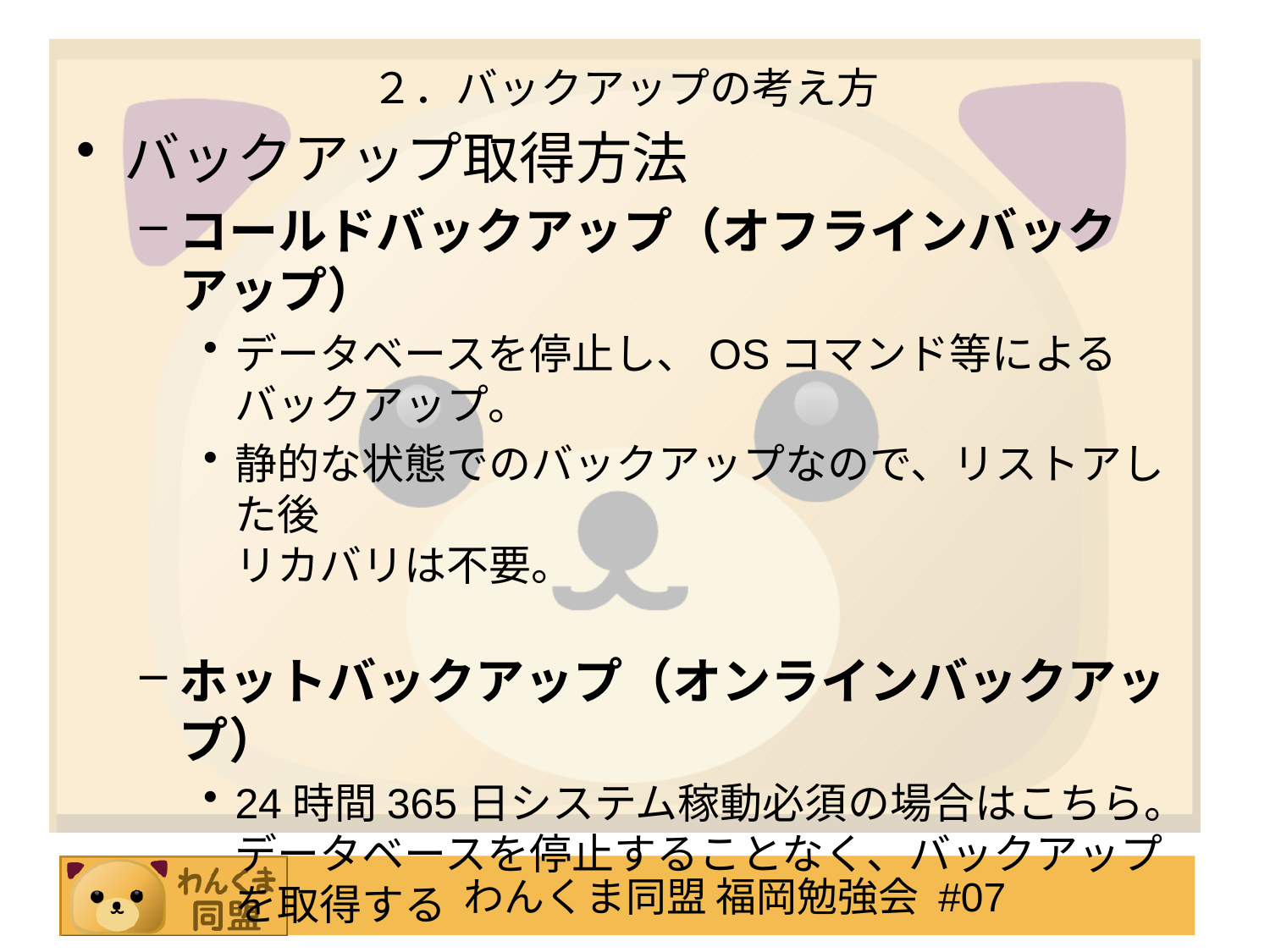

# ２．バックアップの考え方
バックアップ取得方法
コールドバックアップ（オフラインバックアップ）
データベースを停止し、OSコマンド等による
バックアップ。
静的な状態でのバックアップなので、リストアした後
リカバリは不要。
ホットバックアップ（オンラインバックアップ）
24時間365日システム稼動必須の場合はこちら。
データベースを停止することなく、バックアップを取得する